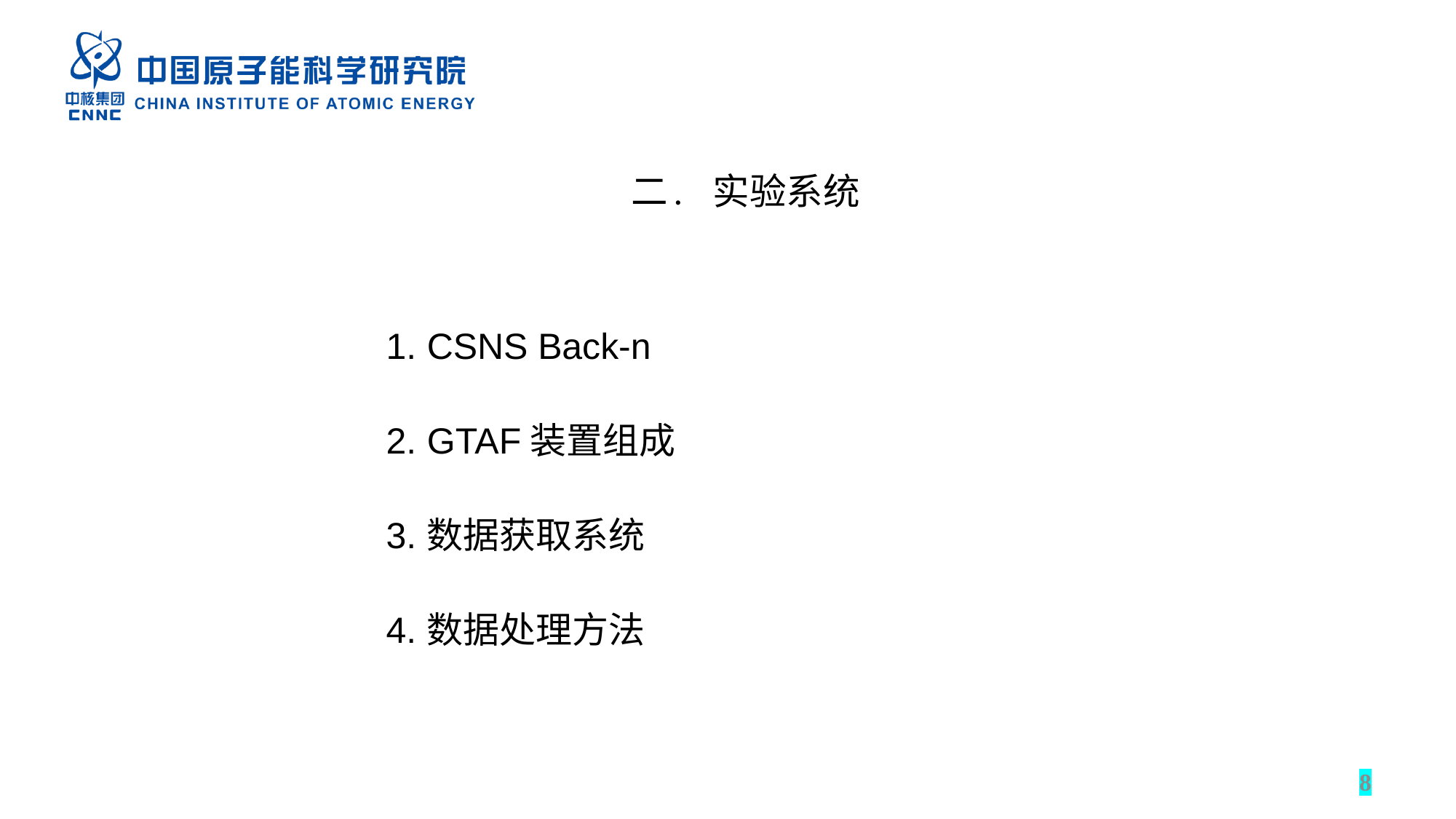

二.   实验系统
CSNS Back-n
GTAF装置组成
数据获取系统
数据处理方法
8